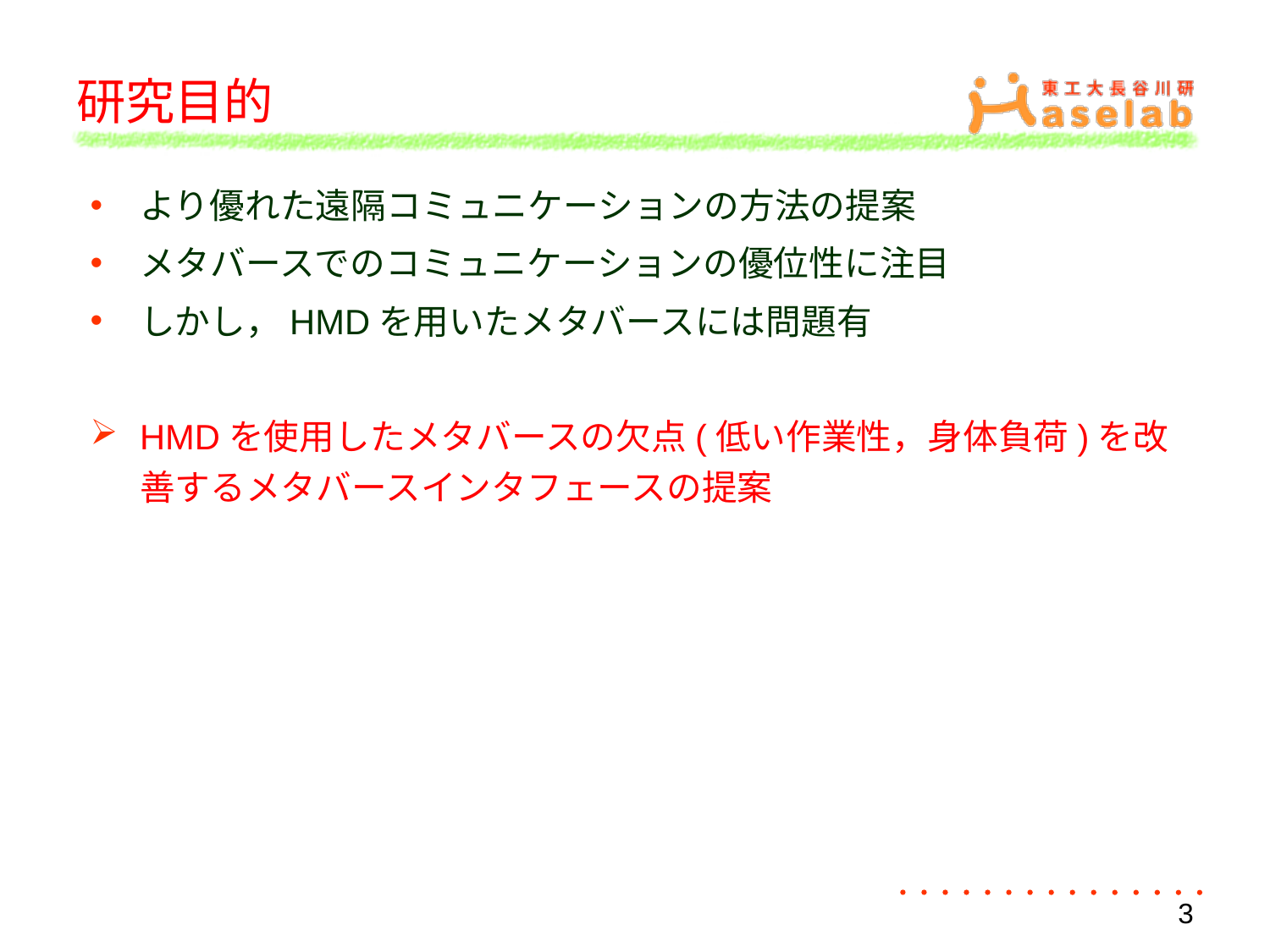

# 研究目的
より優れた遠隔コミュニケーションの方法の提案
メタバースでのコミュニケーションの優位性に注目
しかし，HMDを用いたメタバースには問題有

HMDを使用したメタバースの欠点(低い作業性，身体負荷)を改善するメタバースインタフェースの提案
3